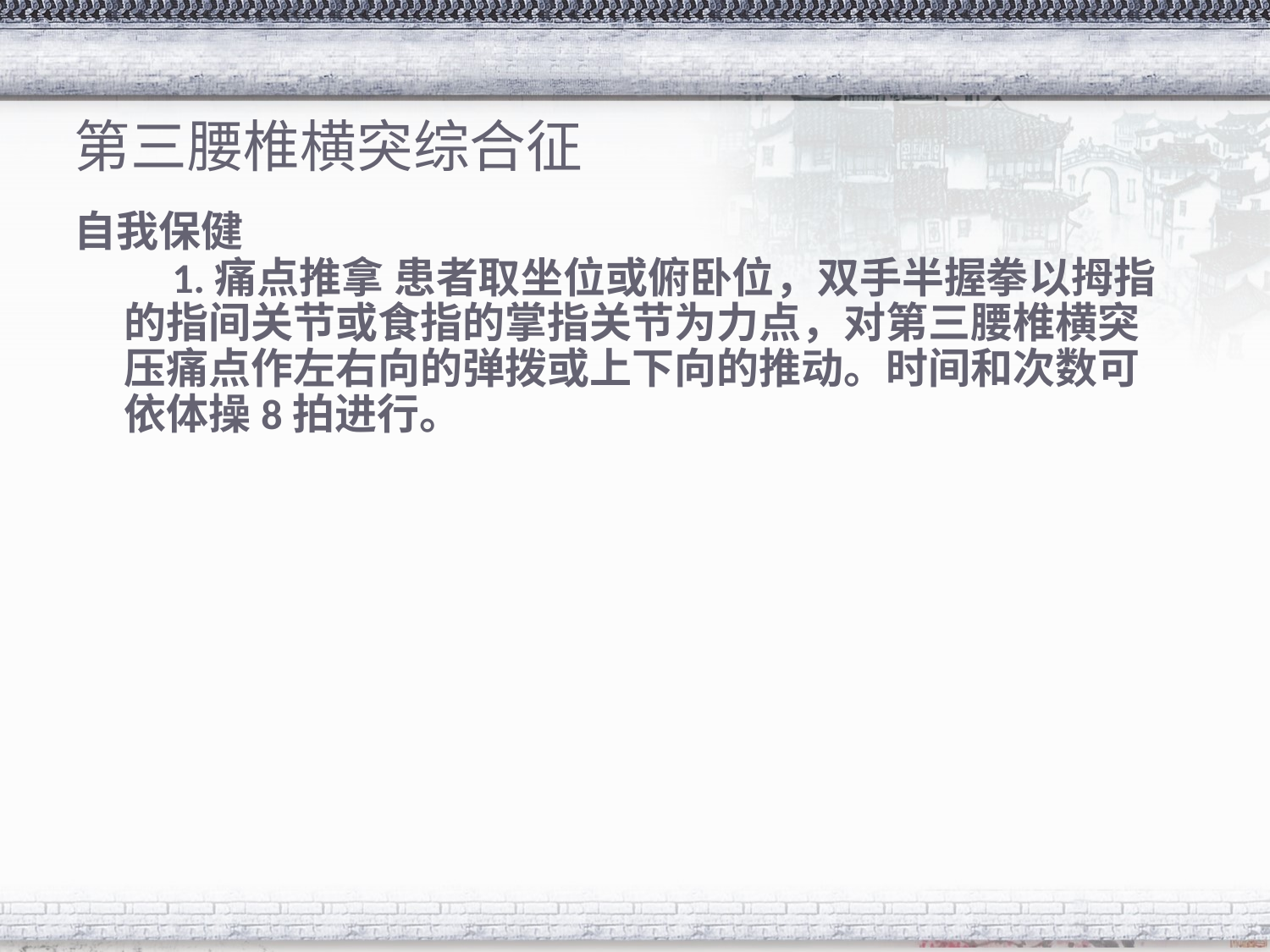

# 第三腰椎横突综合征
自我保健
    1.痛点推拿 患者取坐位或俯卧位，双手半握拳以拇指的指间关节或食指的掌指关节为力点，对第三腰椎横突压痛点作左右向的弹拨或上下向的推动。时间和次数可依体操8拍进行。